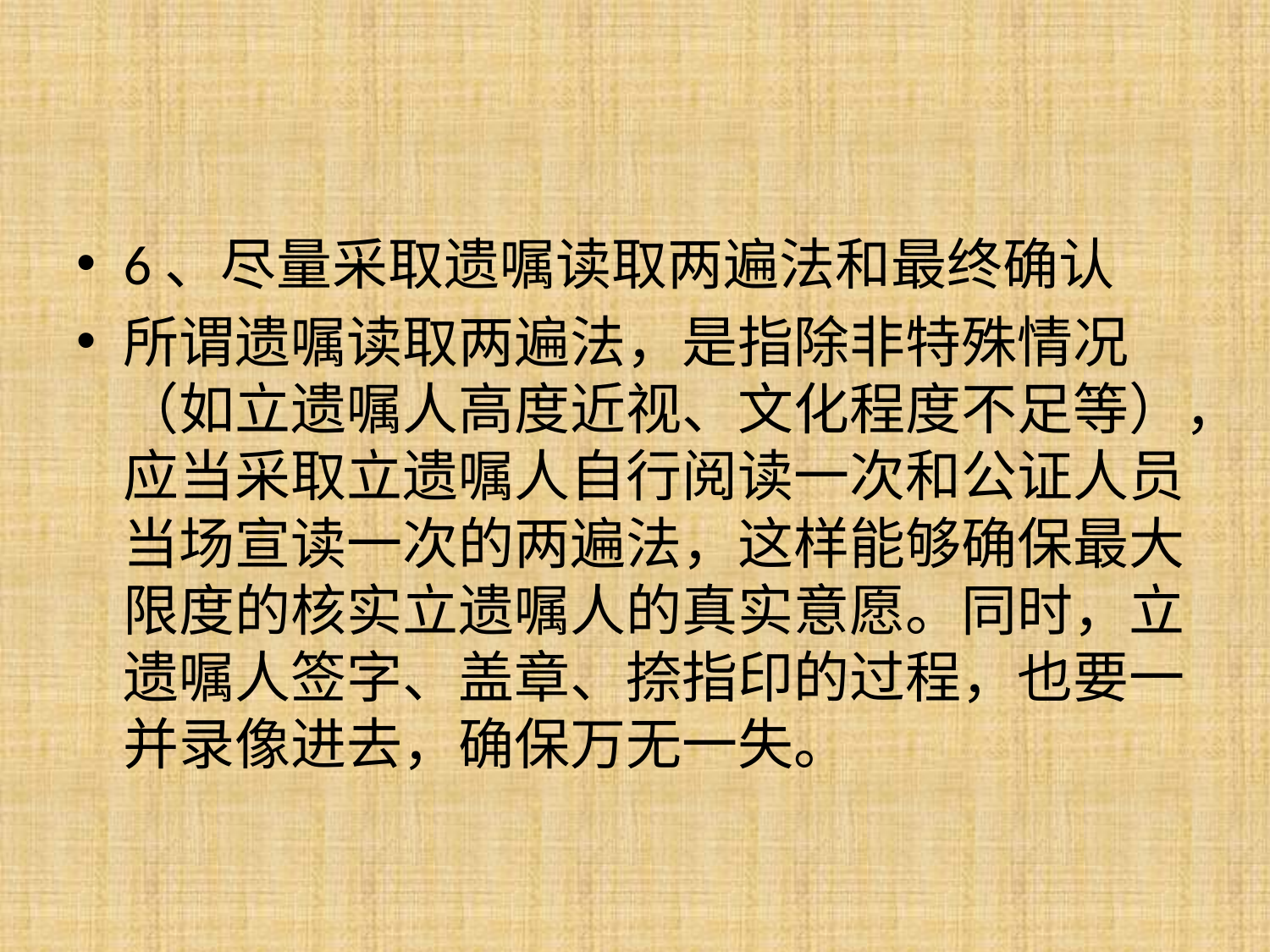

#
6、尽量采取遗嘱读取两遍法和最终确认
所谓遗嘱读取两遍法，是指除非特殊情况（如立遗嘱人高度近视、文化程度不足等），应当采取立遗嘱人自行阅读一次和公证人员当场宣读一次的两遍法，这样能够确保最大限度的核实立遗嘱人的真实意愿。同时，立遗嘱人签字、盖章、捺指印的过程，也要一并录像进去，确保万无一失。